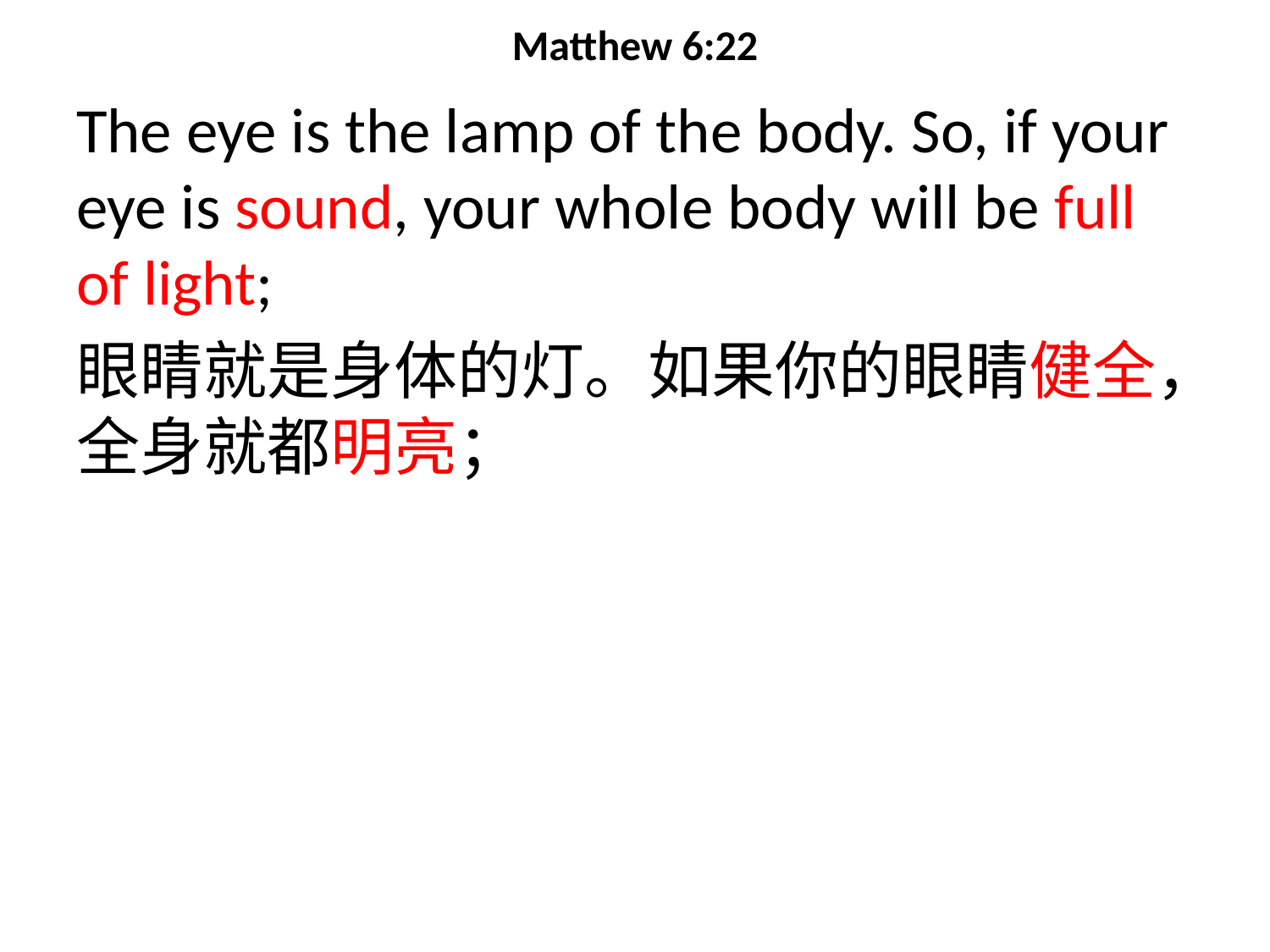

# Matthew 6:22
The eye is the lamp of the body. So, if your eye is sound, your whole body will be full of light;
眼睛就是身体的灯。如果你的眼睛健全，全身就都明亮；